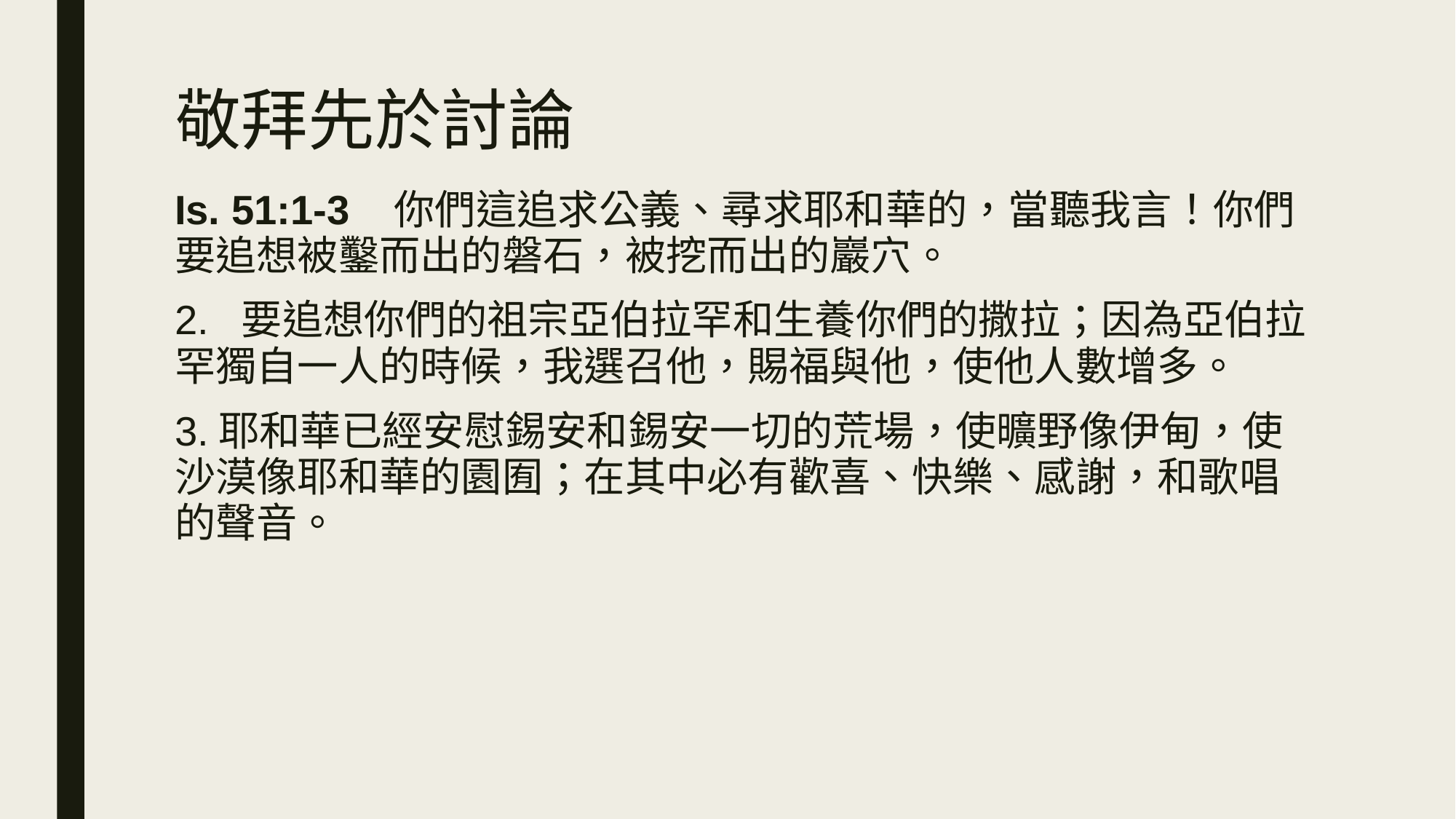

# 敬拜先於討論
Is. 51:1-3   你們這追求公義、尋求耶和華的，當聽我言！你們要追想被鑿而出的磐石，被挖而出的巖穴。
2.  要追想你們的祖宗亞伯拉罕和生養你們的撒拉；因為亞伯拉罕獨自一人的時候，我選召他，賜福與他，使他人數增多。
3.耶和華已經安慰錫安和錫安一切的荒場，使曠野像伊甸，使沙漠像耶和華的園囿；在其中必有歡喜、快樂、感謝，和歌唱的聲音。